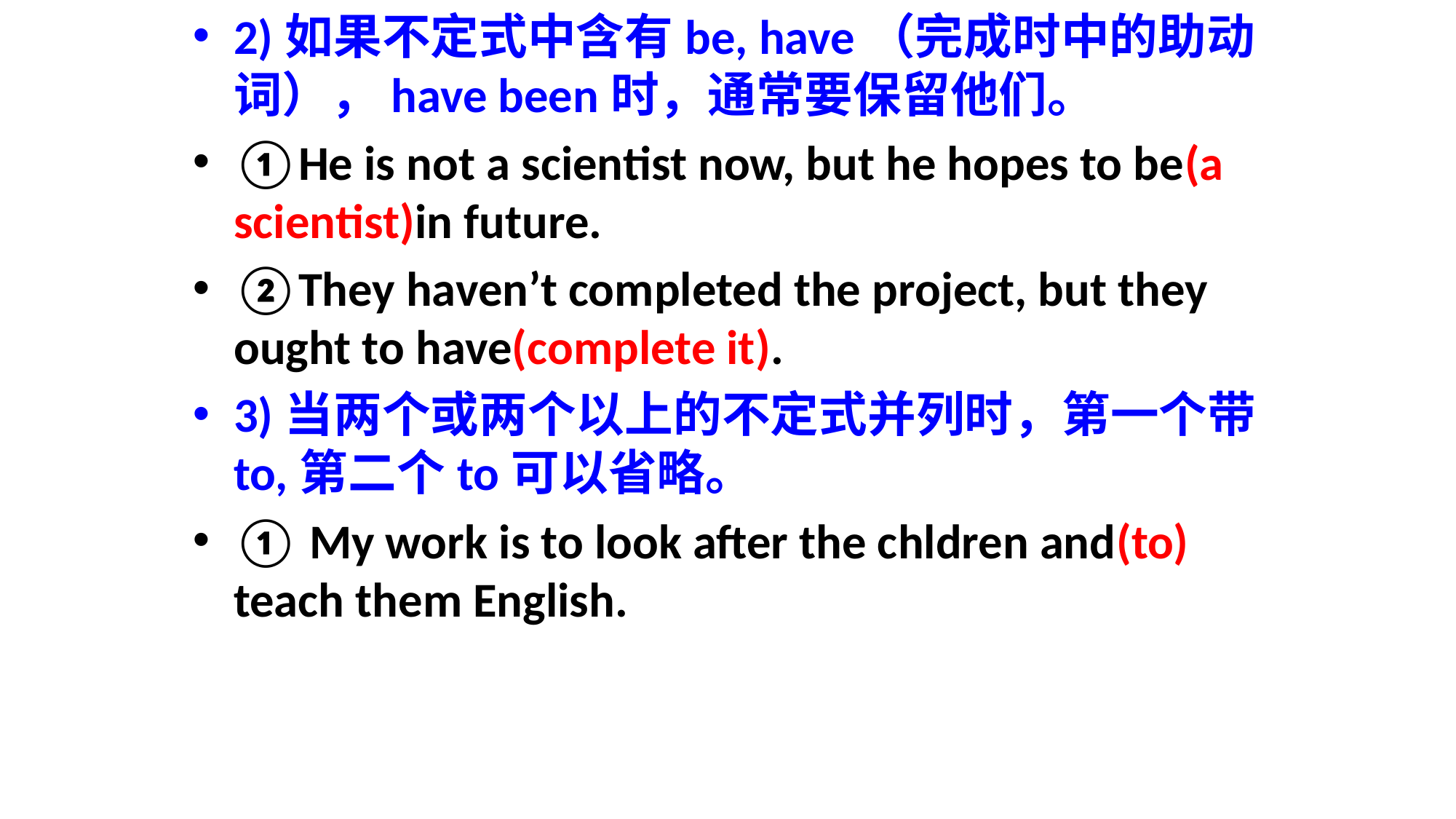

2)如果不定式中含有be, have（完成时中的助动词），have been时，通常要保留他们。
①He is not a scientist now, but he hopes to be(a scientist)in future.
②They haven’t completed the project, but they ought to have(complete it).
3)当两个或两个以上的不定式并列时，第一个带to,第二个to可以省略。
① My work is to look after the chldren and(to) teach them English.

#